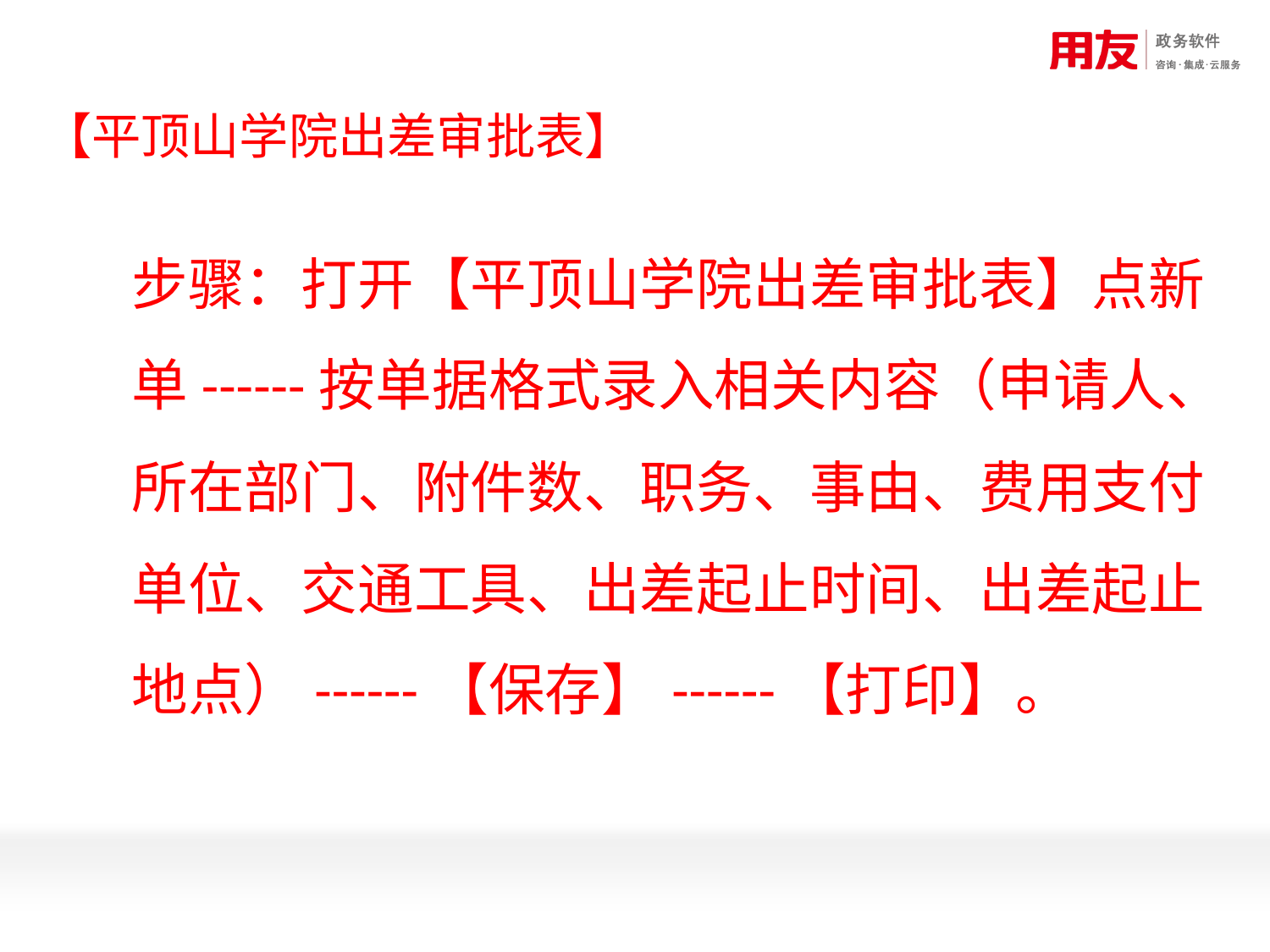

#
【平顶山学院出差审批表】
步骤：打开【平顶山学院出差审批表】点新单------按单据格式录入相关内容（申请人、所在部门、附件数、职务、事由、费用支付单位、交通工具、出差起止时间、出差起止地点）------【保存】------【打印】。